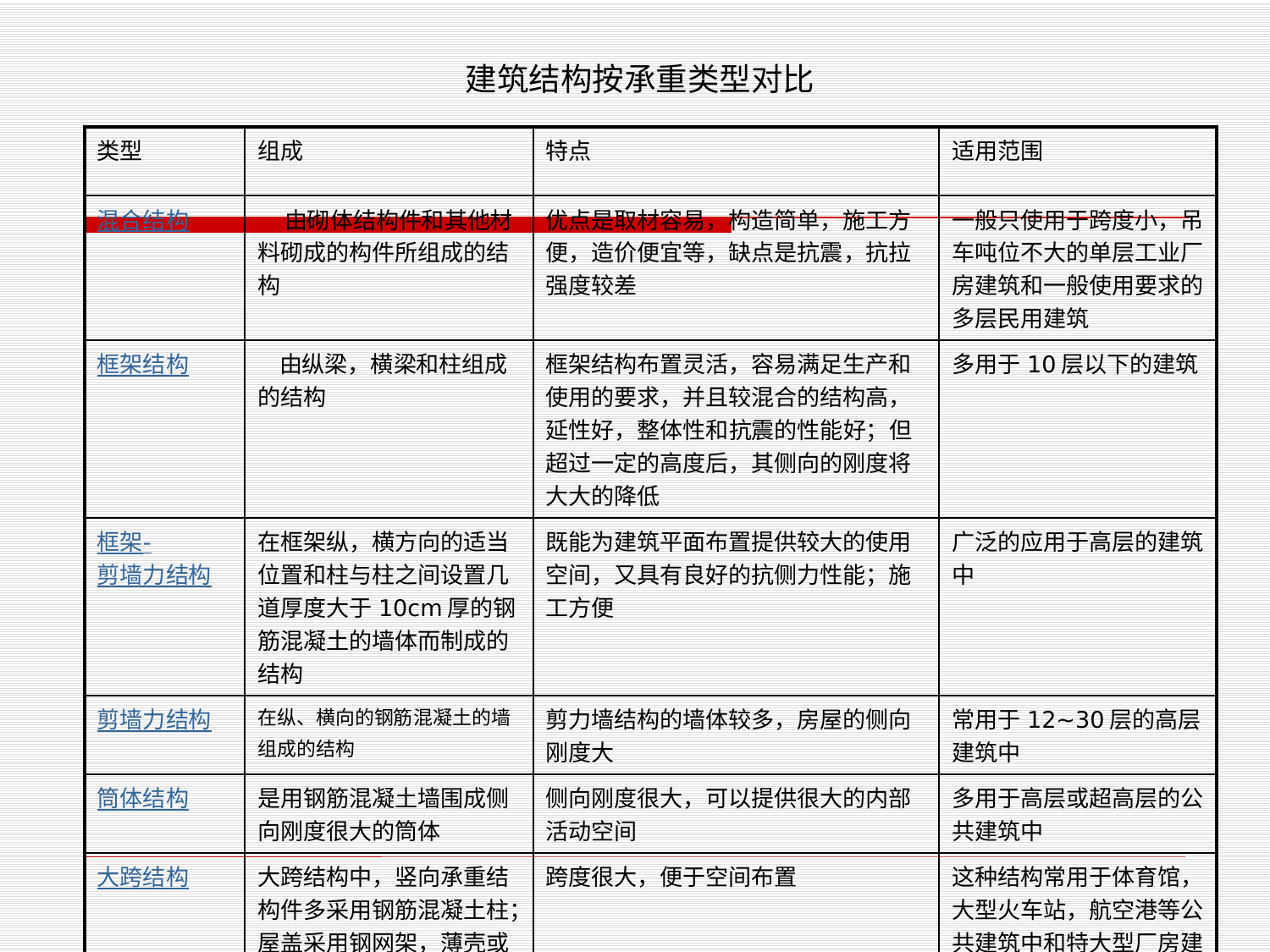

建筑结构按承重类型对比
| 类型 | 组成 | 特点 | 适用范围 |
| --- | --- | --- | --- |
| 混合结构 | 由砌体结构件和其他材料砌成的构件所组成的结构 | 优点是取材容易，构造简单，施工方便，造价便宜等，缺点是抗震，抗拉强度较差 | 一般只使用于跨度小，吊车吨位不大的单层工业厂房建筑和一般使用要求的多层民用建筑 |
| 框架结构 | 由纵梁，横梁和柱组成的结构 | 框架结构布置灵活，容易满足生产和使用的要求，并且较混合的结构高，延性好，整体性和抗震的性能好；但超过一定的高度后，其侧向的刚度将大大的降低 | 多用于10层以下的建筑 |
| 框架-剪墙力结构 | 在框架纵，横方向的适当位置和柱与柱之间设置几道厚度大于10cm厚的钢筋混凝土的墙体而制成的结构 | 既能为建筑平面布置提供较大的使用空间，又具有良好的抗侧力性能；施工方便 | 广泛的应用于高层的建筑中 |
| 剪墙力结构 | 在纵、横向的钢筋混凝土的墙组成的结构 | 剪力墙结构的墙体较多，房屋的侧向刚度大 | 常用于12~30层的高层建筑中 |
| 筒体结构 | 是用钢筋混凝土墙围成侧向刚度很大的筒体 | 侧向刚度很大，可以提供很大的内部活动空间 | 多用于高层或超高层的公共建筑中 |
| 大跨结构 | 大跨结构中，竖向承重结构件多采用钢筋混凝土柱；屋盖采用钢网架，薄壳或悬索结构等 | 跨度很大，便于空间布置 | 这种结构常用于体育馆，大型火车站，航空港等公共建筑中和特大型厂房建筑 |